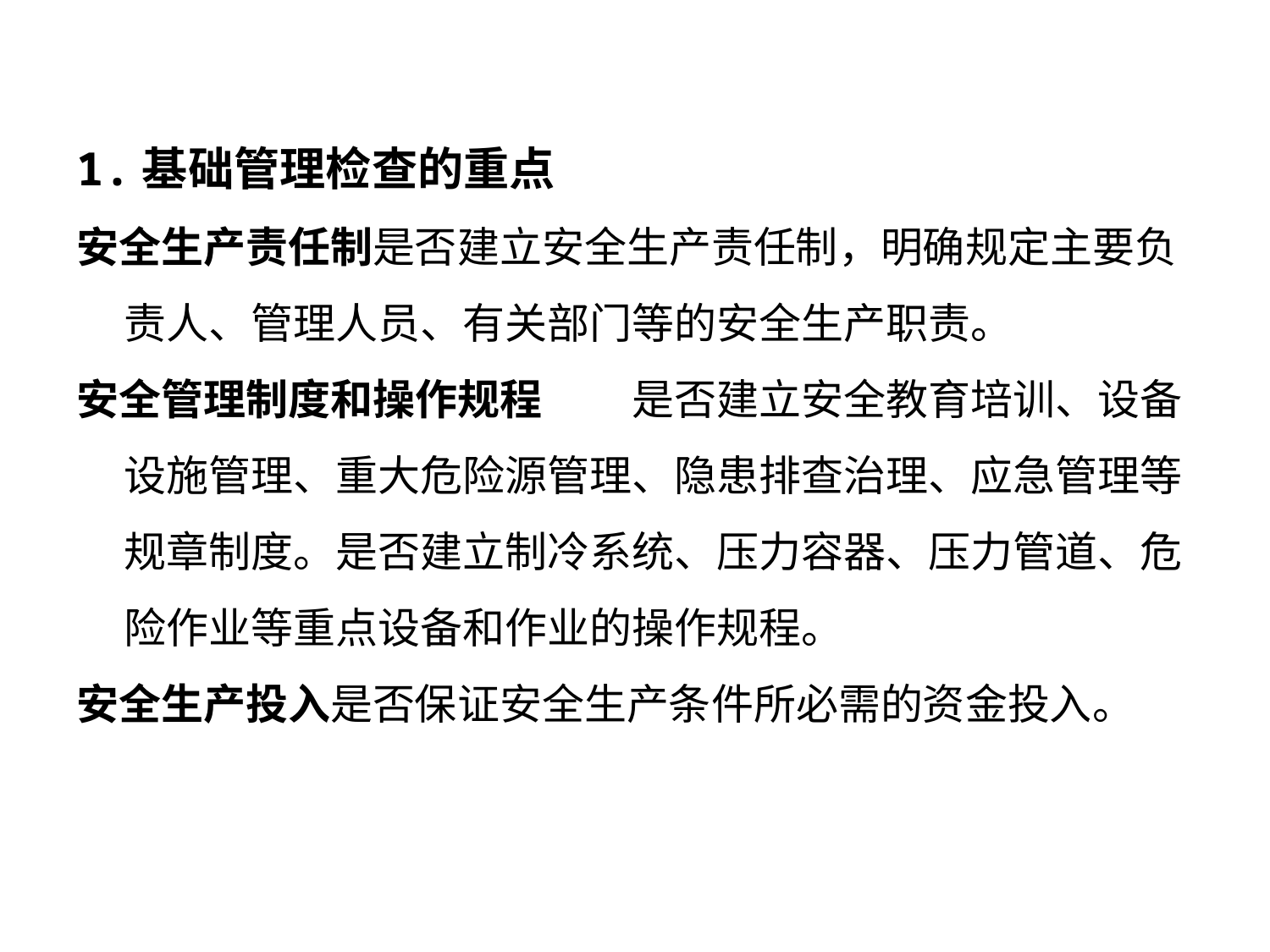

1.基础管理检查的重点
安全生产责任制是否建立安全生产责任制，明确规定主要负责人、管理人员、有关部门等的安全生产职责。
安全管理制度和操作规程	是否建立安全教育培训、设备设施管理、重大危险源管理、隐患排查治理、应急管理等规章制度。是否建立制冷系统、压力容器、压力管道、危险作业等重点设备和作业的操作规程。
安全生产投入是否保证安全生产条件所必需的资金投入。

109